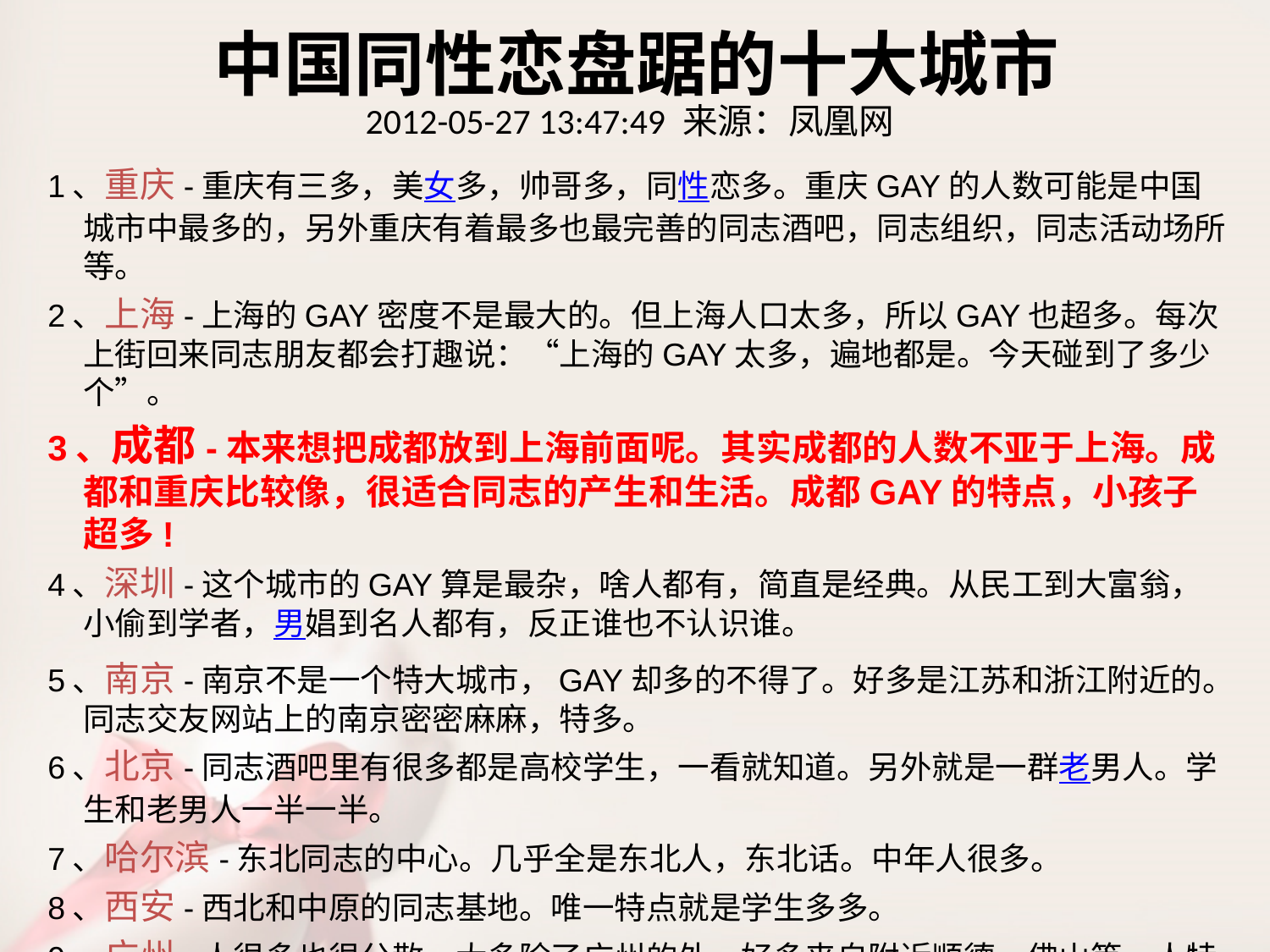

# 中国同性恋盘踞的十大城市 2012-05-27 13:47:49 来源：凤凰网
1、重庆-重庆有三多，美女多，帅哥多，同性恋多。重庆GAY的人数可能是中国城市中最多的，另外重庆有着最多也最完善的同志酒吧，同志组织，同志活动场所等。
2、上海-上海的GAY密度不是最大的。但上海人口太多，所以GAY也超多。每次上街回来同志朋友都会打趣说：“上海的GAY太多，遍地都是。今天碰到了多少个”。
3、成都-本来想把成都放到上海前面呢。其实成都的人数不亚于上海。成都和重庆比较像，很适合同志的产生和生活。成都GAY的特点，小孩子超多!
4、深圳-这个城市的GAY算是最杂，啥人都有，简直是经典。从民工到大富翁，小偷到学者，男娼到名人都有，反正谁也不认识谁。
5、南京-南京不是一个特大城市，GAY却多的不得了。好多是江苏和浙江附近的。同志交友网站上的南京密密麻麻，特多。
6、北京-同志酒吧里有很多都是高校学生，一看就知道。另外就是一群老男人。学生和老男人一半一半。
7、哈尔滨-东北同志的中心。几乎全是东北人，东北话。中年人很多。
8、西安-西北和中原的同志基地。唯一特点就是学生多多。
9、广州-人很多也很分散，大多除了广州的外，好多来自附近顺德，佛山等，人特杂。不过附近的基本上去深圳。广州的同志酒吧很多，但是都不大。
10、武汉-学生特多，同志酒吧较少，基本都属于游荡型。